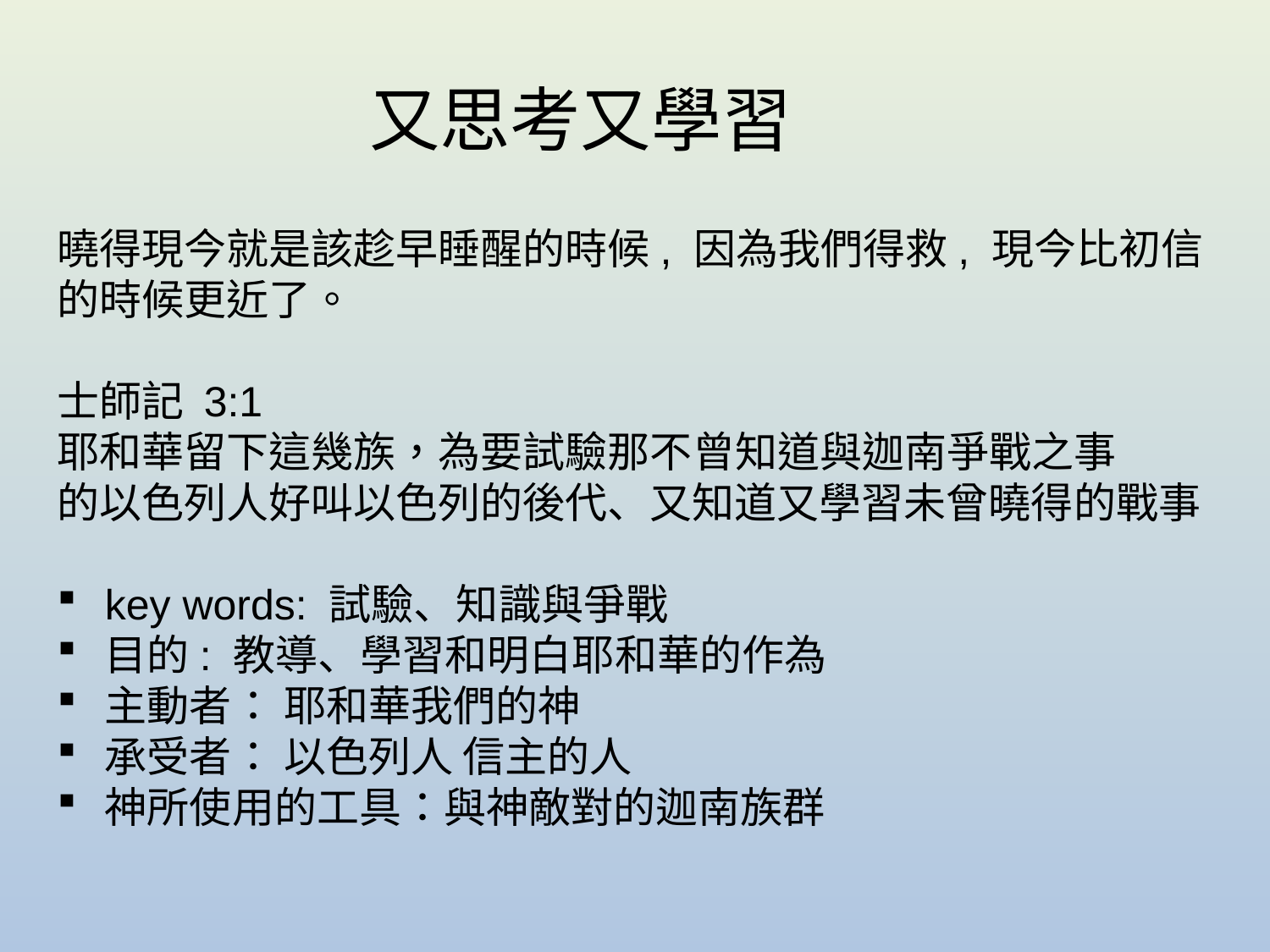

# 又思考又學習
曉得現今就是該趁早睡醒的時候, 因為我們得救, 現今比初信
的時候更近了。

士師記 3:1
耶和華留下這幾族，為要試驗那不曾知道與迦南爭戰之事
的以色列人好叫以色列的後代、又知道又學習未曾曉得的戰事
key words: 試驗、知識與爭戰
目的: 教導、學習和明白耶和華的作為
主動者： 耶和華我們的神
承受者： 以色列人 信主的人
神所使用的工具：與神敵對的迦南族群